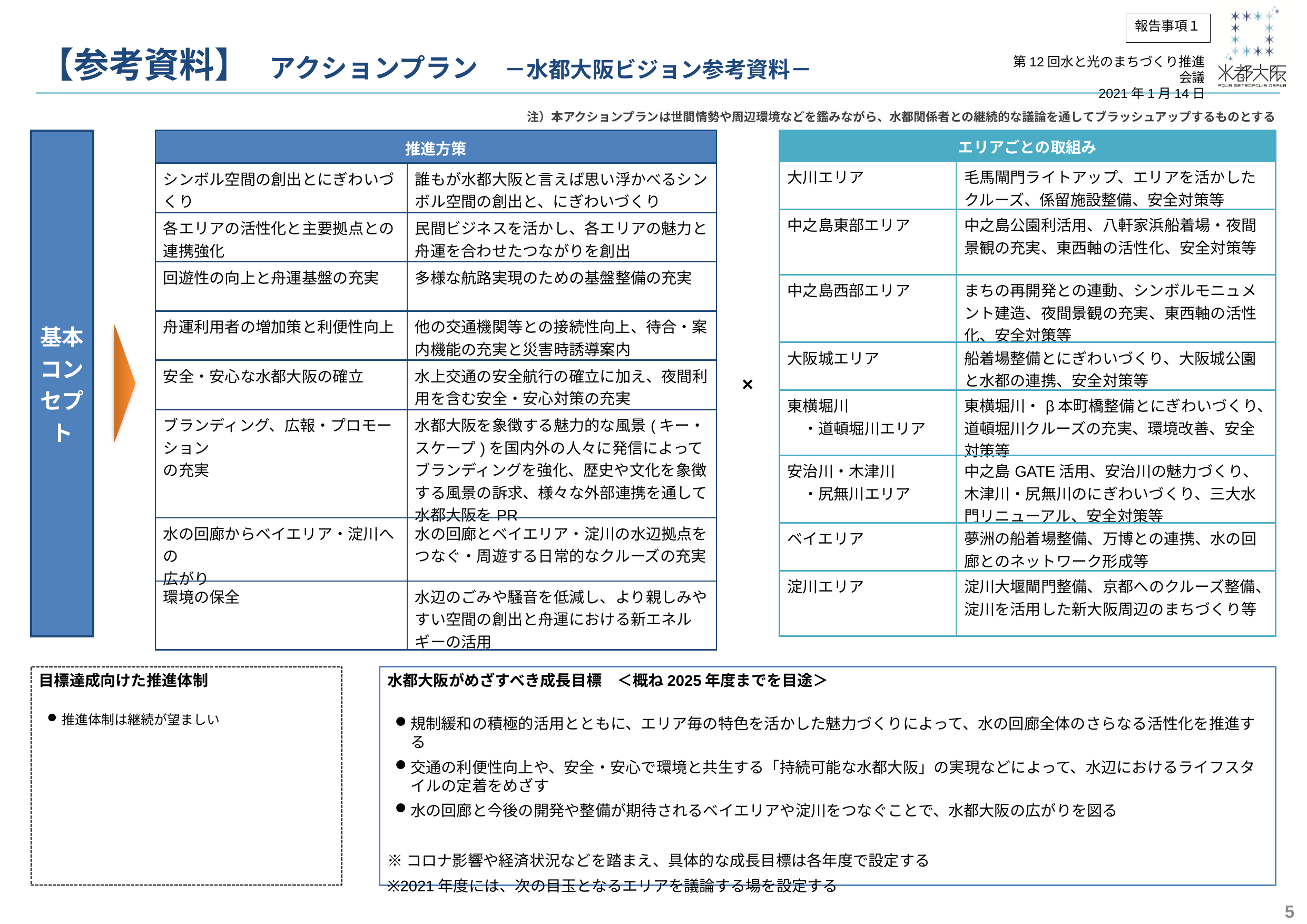

報告事項１
【参考資料】　アクションプラン　－水都大阪ビジョン参考資料－
第12回水と光のまちづくり推進会議
2021年1月14日
注）本アクションプランは世間情勢や周辺環境などを鑑みながら、水都関係者との継続的な議論を通してブラッシュアップするものとする
| 推進方策 |  |
| --- | --- |
| シンボル空間の創出とにぎわいづくり | 誰もが水都大阪と言えば思い浮かべるシンボル空間の創出と、にぎわいづくり |
| 各エリアの活性化と主要拠点との連携強化 | 民間ビジネスを活かし、各エリアの魅力と舟運を合わせたつながりを創出 |
| 回遊性の向上と舟運基盤の充実 | 多様な航路実現のための基盤整備の充実 |
| 舟運利用者の増加策と利便性向上 | 他の交通機関等との接続性向上、待合・案内機能の充実と災害時誘導案内 |
| 安全・安心な水都大阪の確立 | 水上交通の安全航行の確立に加え、夜間利用を含む安全・安心対策の充実 |
| ブランディング、広報・プロモーション の充実 | 水都大阪を象徴する魅力的な風景(キー・スケープ)を国内外の人々に発信によってブランディングを強化、歴史や文化を象徴する風景の訴求、様々な外部連携を通して水都大阪をPR |
| 水の回廊からベイエリア・淀川への 広がり | 水の回廊とベイエリア・淀川の水辺拠点をつなぐ・周遊する日常的なクルーズの充実 |
| 環境の保全 | 水辺のごみや騒音を低減し、より親しみやすい空間の創出と舟運における新エネルギーの活用 |
| エリアごとの取組み |  |
| --- | --- |
| 大川エリア | 毛馬閘門ライトアップ、エリアを活かしたクルーズ、係留施設整備、安全対策等 |
| 中之島東部エリア | 中之島公園利活用、八軒家浜船着場・夜間景観の充実、東西軸の活性化、安全対策等 |
| 中之島西部エリア | まちの再開発との連動、シンボルモニュメント建造、夜間景観の充実、東西軸の活性化、安全対策等 |
| 大阪城エリア | 船着場整備とにぎわいづくり、大阪城公園と水都の連携、安全対策等 |
| 東横堀川 ・道頓堀川エリア | 東横堀川・β本町橋整備とにぎわいづくり、道頓堀川クルーズの充実、環境改善、安全対策等 |
| 安治川・木津川 ・尻無川エリア | 中之島GATE活用、安治川の魅力づくり、木津川・尻無川のにぎわいづくり、三大水門リニューアル、安全対策等 |
| ベイエリア | 夢洲の船着場整備、万博との連携、水の回廊とのネットワーク形成等 |
| 淀川エリア | 淀川大堰閘門整備、京都へのクルーズ整備、淀川を活用した新大阪周辺のまちづくり等 |
| 基本コンセプト |
| --- |
×

目標達成向けた推進体制

推進体制は継続が望ましい
水都大阪がめざすべき成長目標　＜概ね2025年度までを目途＞

規制緩和の積極的活用とともに、エリア毎の特色を活かした魅力づくりによって、水の回廊全体のさらなる活性化を推進する
交通の利便性向上や、安全・安心で環境と共生する「持続可能な水都大阪」の実現などによって、水辺におけるライフスタイルの定着をめざす
水の回廊と今後の開発や整備が期待されるベイエリアや淀川をつなぐことで、水都大阪の広がりを図る

※コロナ影響や経済状況などを踏まえ、具体的な成長目標は各年度で設定する
※2021年度には、次の目玉となるエリアを議論する場を設定する